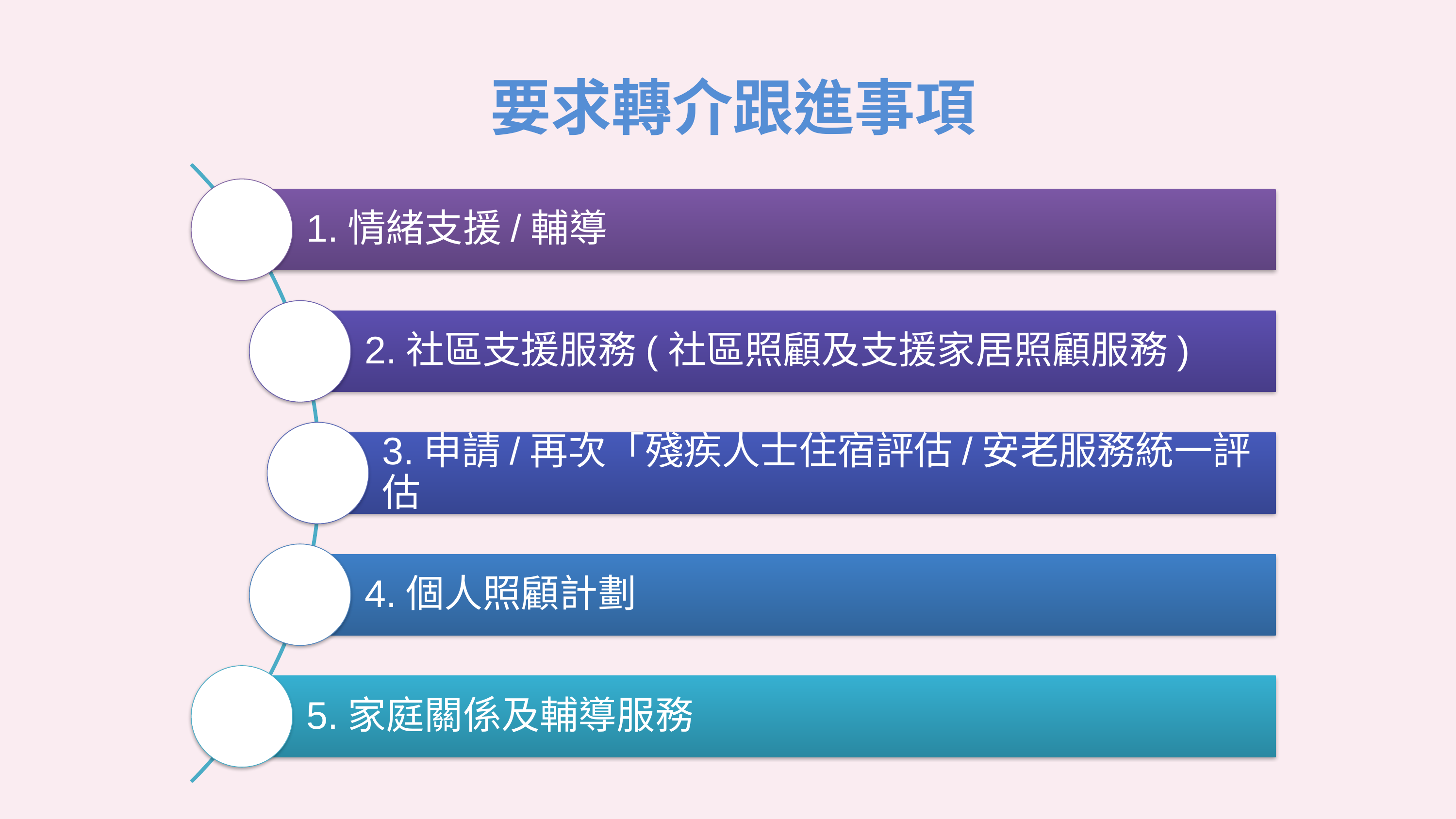

要求轉介跟進事項
1.情緒支援/輔導
2.社區支援服務(社區照顧及支援家居照顧服務)
3.申請/再次「殘疾人士住宿評估/安老服務統一評估
4.個人照顧計劃
5.家庭關係及輔導服務